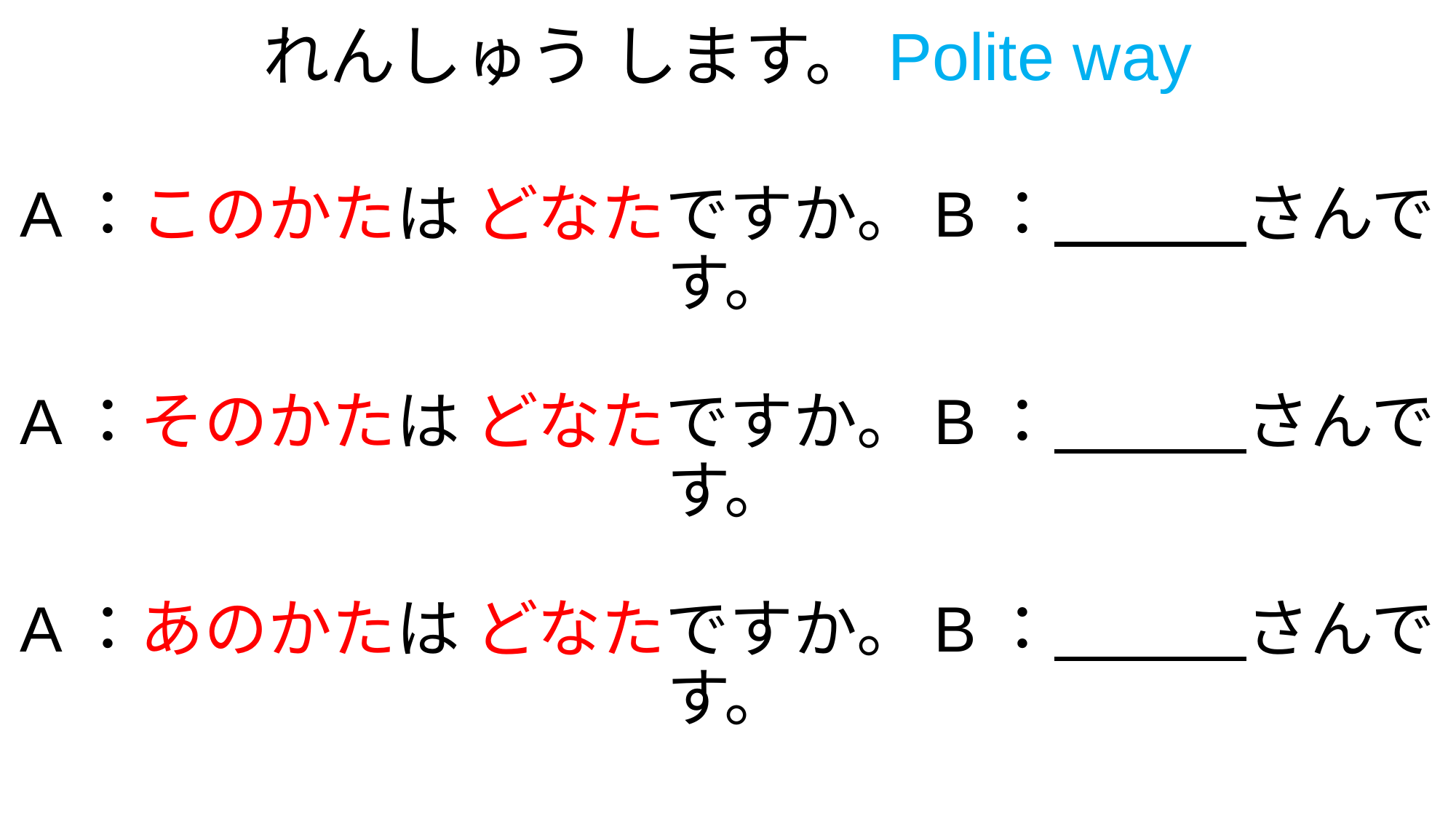

# れんしゅう します。Polite way
A：このかたは どなたですか。B：　　　さんです。
A：そのかたは どなたですか。B：　　　さんです。
A：あのかたは どなたですか。B：　　　さんです。